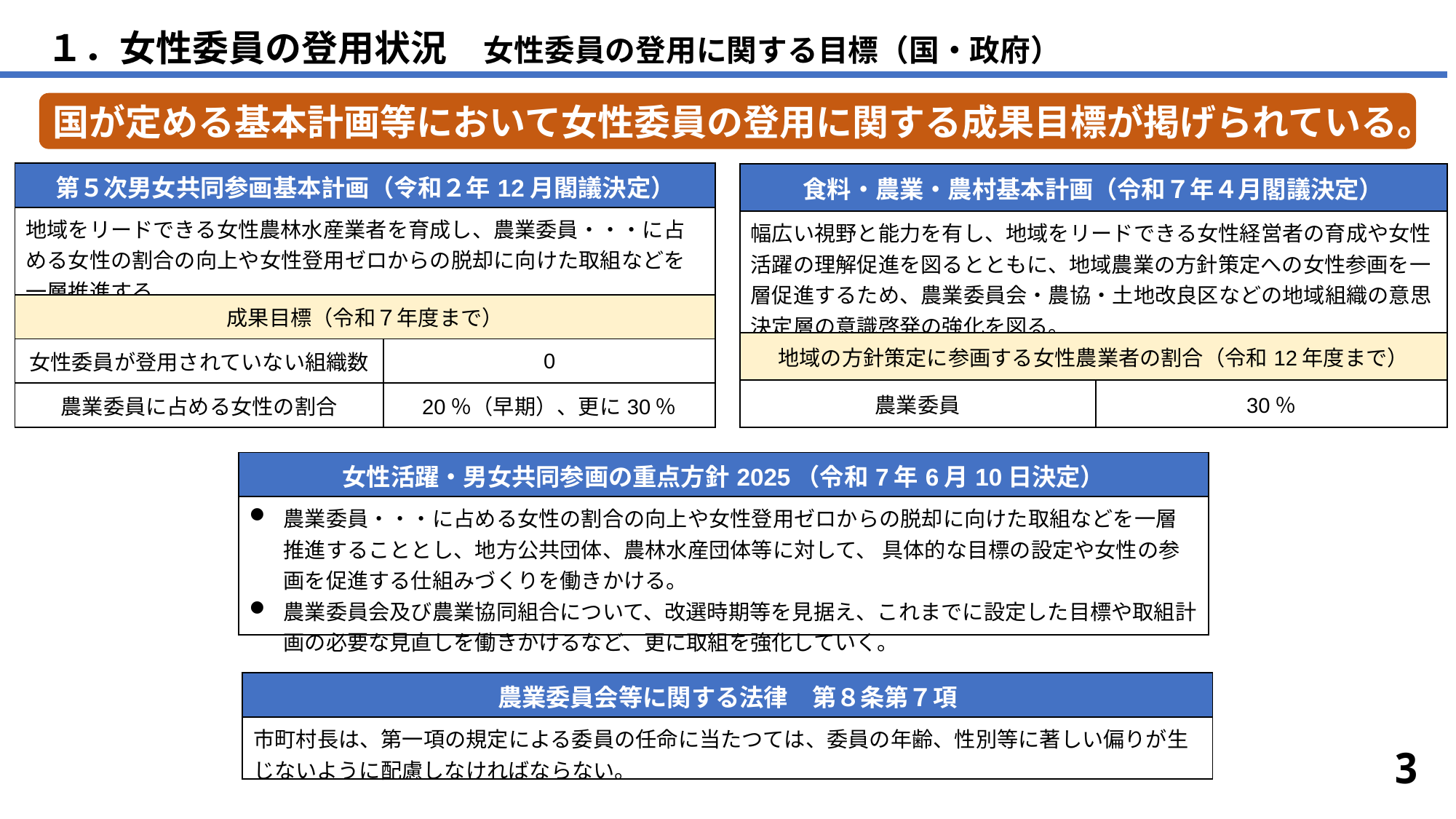

１．女性委員の登用状況　女性委員の登用に関する目標（国・政府）
国が定める基本計画等において女性委員の登用に関する成果目標が掲げられている。
| 第５次男女共同参画基本計画（令和２年12月閣議決定） |  |
| --- | --- |
| 地域をリードできる女性農林水産業者を育成し、農業委員・・・に占める女性の割合の向上や女性登用ゼロからの脱却に向けた取組などを一層推進する。 |  |
| 成果目標（令和７年度まで） |  |
| 女性委員が登用されていない組織数 | 0 |
| 農業委員に占める女性の割合 | 20％（早期）、更に30％ |
| 食料・農業・農村基本計画（令和７年４月閣議決定） |  |
| --- | --- |
| 幅広い視野と能力を有し、地域をリードできる女性経営者の育成や女性活躍の理解促進を図るとともに、地域農業の方針策定への女性参画を一層促進するため、農業委員会・農協・土地改良区などの地域組織の意思決定層の意識啓発の強化を図る。 |  |
| 地域の方針策定に参画する女性農業者の割合（令和12年度まで） |  |
| 農業委員 | 30％ |
| 女性活躍・男女共同参画の重点方針2025（令和7年6月10日決定） |
| --- |
| 農業委員・・・に占める女性の割合の向上や女性登用ゼロからの脱却に向けた取組などを一層推進することとし、地方公共団体、農林水産団体等に対して、 具体的な目標の設定や女性の参画を促進する仕組みづくりを働きかける。 農業委員会及び農業協同組合について、改選時期等を見据え、これまでに設定した目標や取組計画の必要な見直しを働きかけるなど、更に取組を強化していく。 |
| 農業委員会等に関する法律　第８条第７項 |
| --- |
| 市町村長は、第一項の規定による委員の任命に当たつては、委員の年齢、性別等に著しい偏りが生じないように配慮しなければならない。 |
3